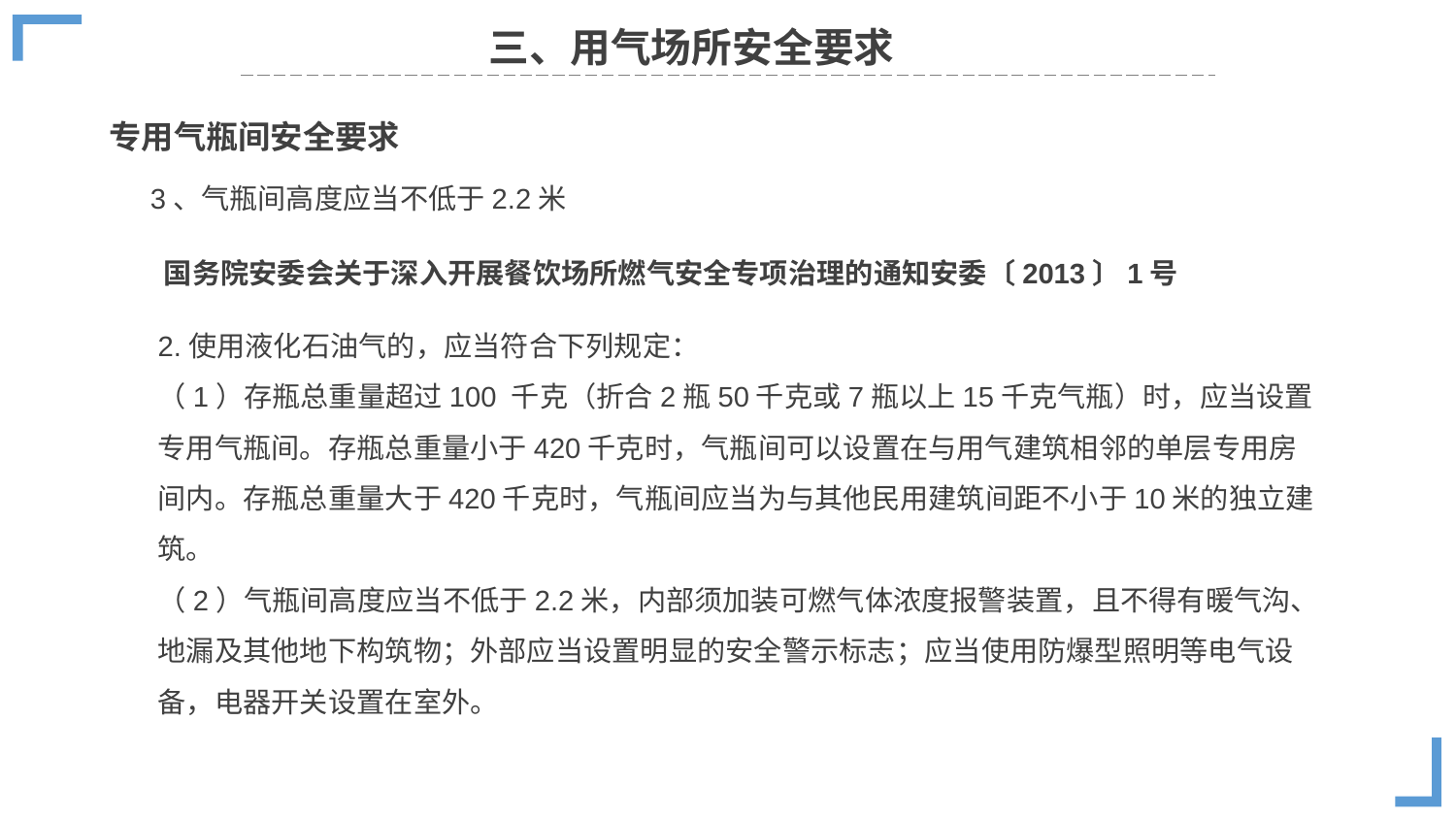

三、用气场所安全要求
专用气瓶间安全要求
3、气瓶间高度应当不低于2.2米
国务院安委会关于深入开展餐饮场所燃气安全专项治理的通知安委〔2013〕1号
2.使用液化石油气的，应当符合下列规定：
（1）存瓶总重量超过100 千克（折合2瓶50千克或7瓶以上15千克气瓶）时，应当设置专用气瓶间。存瓶总重量小于420千克时，气瓶间可以设置在与用气建筑相邻的单层专用房间内。存瓶总重量大于420千克时，气瓶间应当为与其他民用建筑间距不小于10米的独立建筑。
（2）气瓶间高度应当不低于2.2米，内部须加装可燃气体浓度报警装置，且不得有暖气沟、地漏及其他地下构筑物；外部应当设置明显的安全警示标志；应当使用防爆型照明等电气设备，电器开关设置在室外。